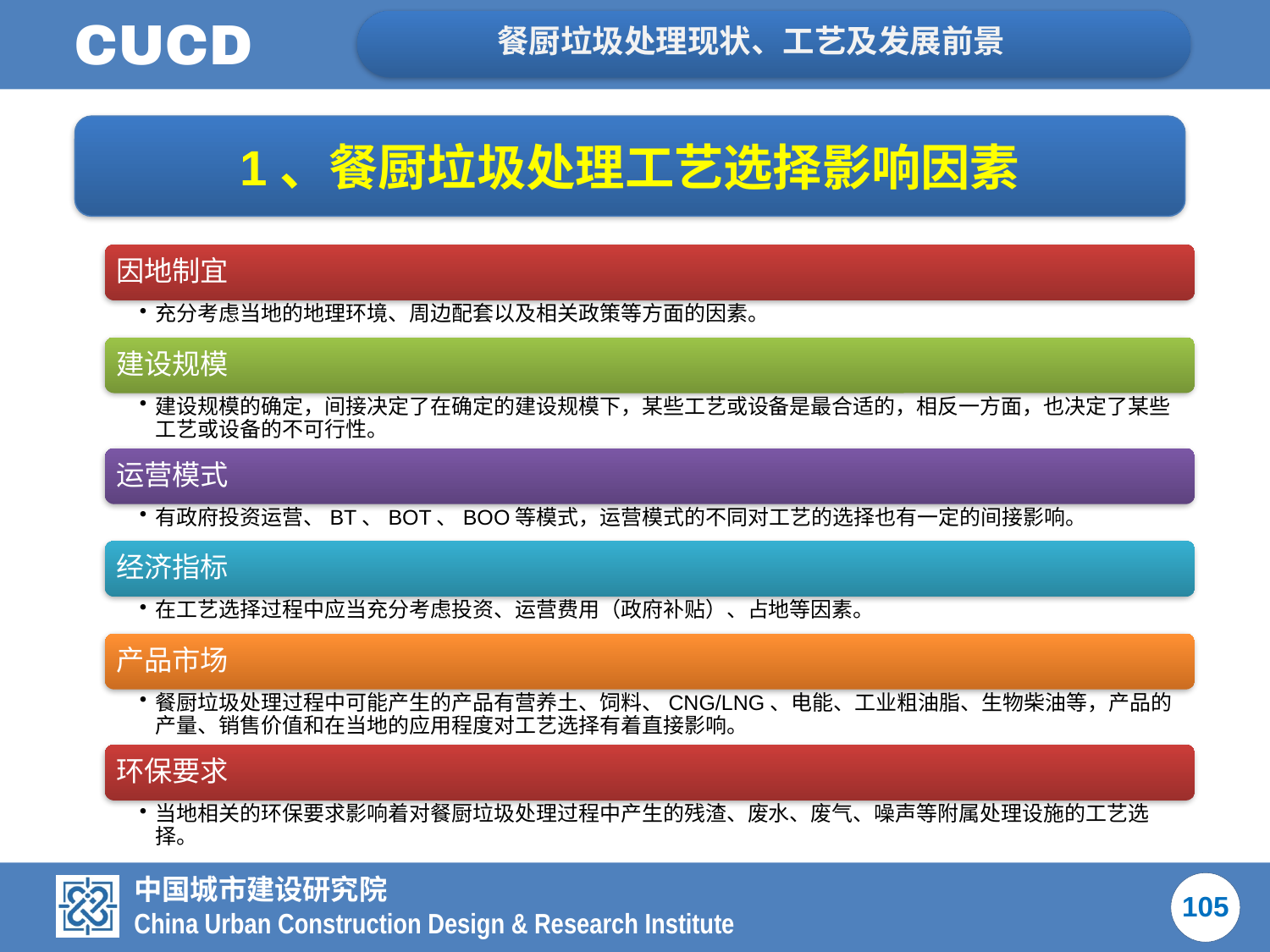

1、餐厨垃圾处理工艺选择影响因素
因地制宜
充分考虑当地的地理环境、周边配套以及相关政策等方面的因素。
建设规模
建设规模的确定，间接决定了在确定的建设规模下，某些工艺或设备是最合适的，相反一方面，也决定了某些工艺或设备的不可行性。
运营模式
有政府投资运营、BT、BOT、BOO等模式，运营模式的不同对工艺的选择也有一定的间接影响。
经济指标
在工艺选择过程中应当充分考虑投资、运营费用（政府补贴）、占地等因素。
产品市场
餐厨垃圾处理过程中可能产生的产品有营养土、饲料、CNG/LNG、电能、工业粗油脂、生物柴油等，产品的产量、销售价值和在当地的应用程度对工艺选择有着直接影响。
环保要求
当地相关的环保要求影响着对餐厨垃圾处理过程中产生的残渣、废水、废气、噪声等附属处理设施的工艺选择。
105